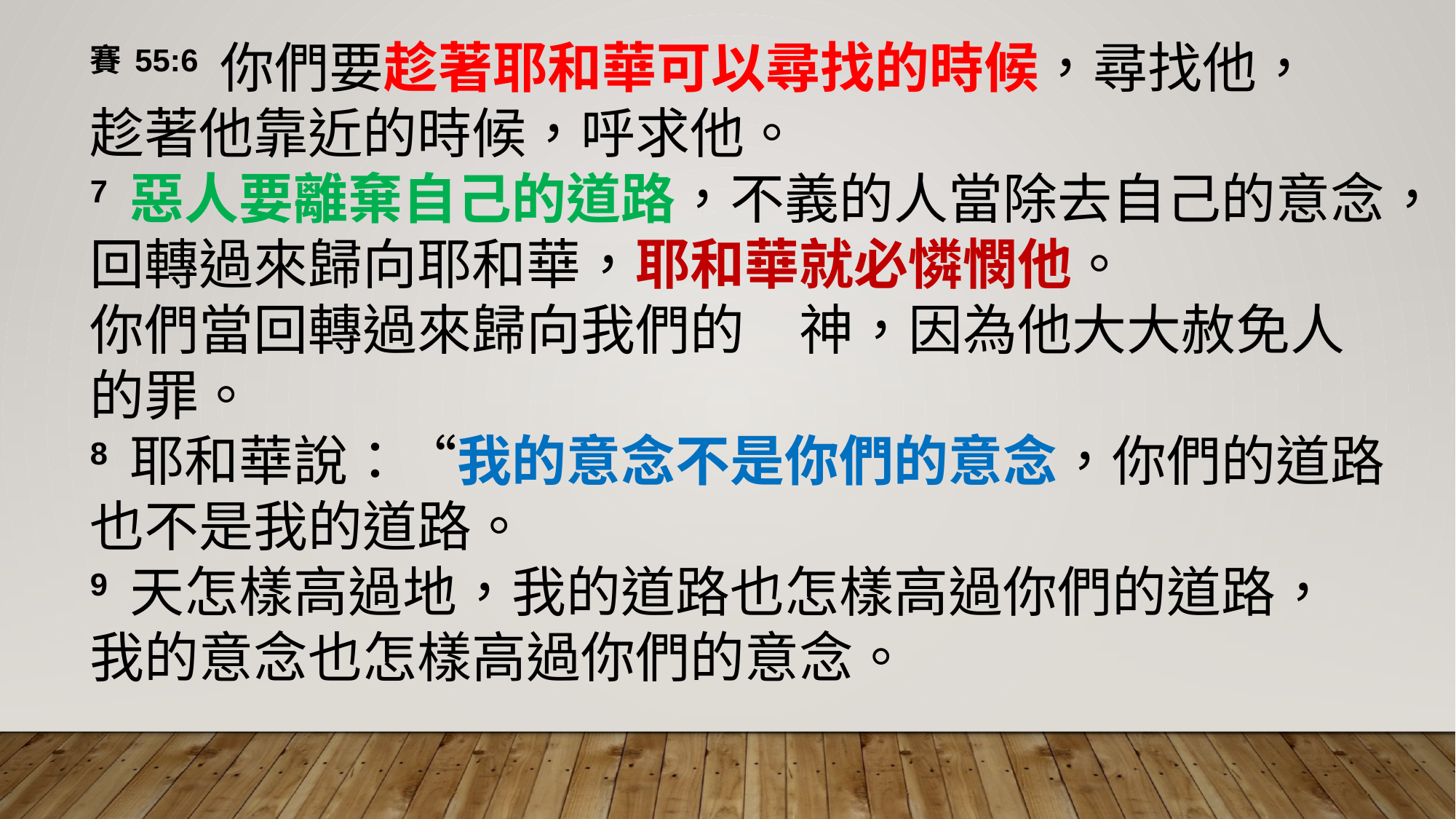

賽55:6 你們要趁著耶和華可以尋找的時候，尋找他，
趁著他靠近的時候，呼求他。
7 惡人要離棄自己的道路，不義的人當除去自己的意念，
回轉過來歸向耶和華，耶和華就必憐憫他。
你們當回轉過來歸向我們的　神，因為他大大赦免人的罪。
8 耶和華說：“我的意念不是你們的意念，你們的道路也不是我的道路。
9 天怎樣高過地，我的道路也怎樣高過你們的道路，
我的意念也怎樣高過你們的意念。